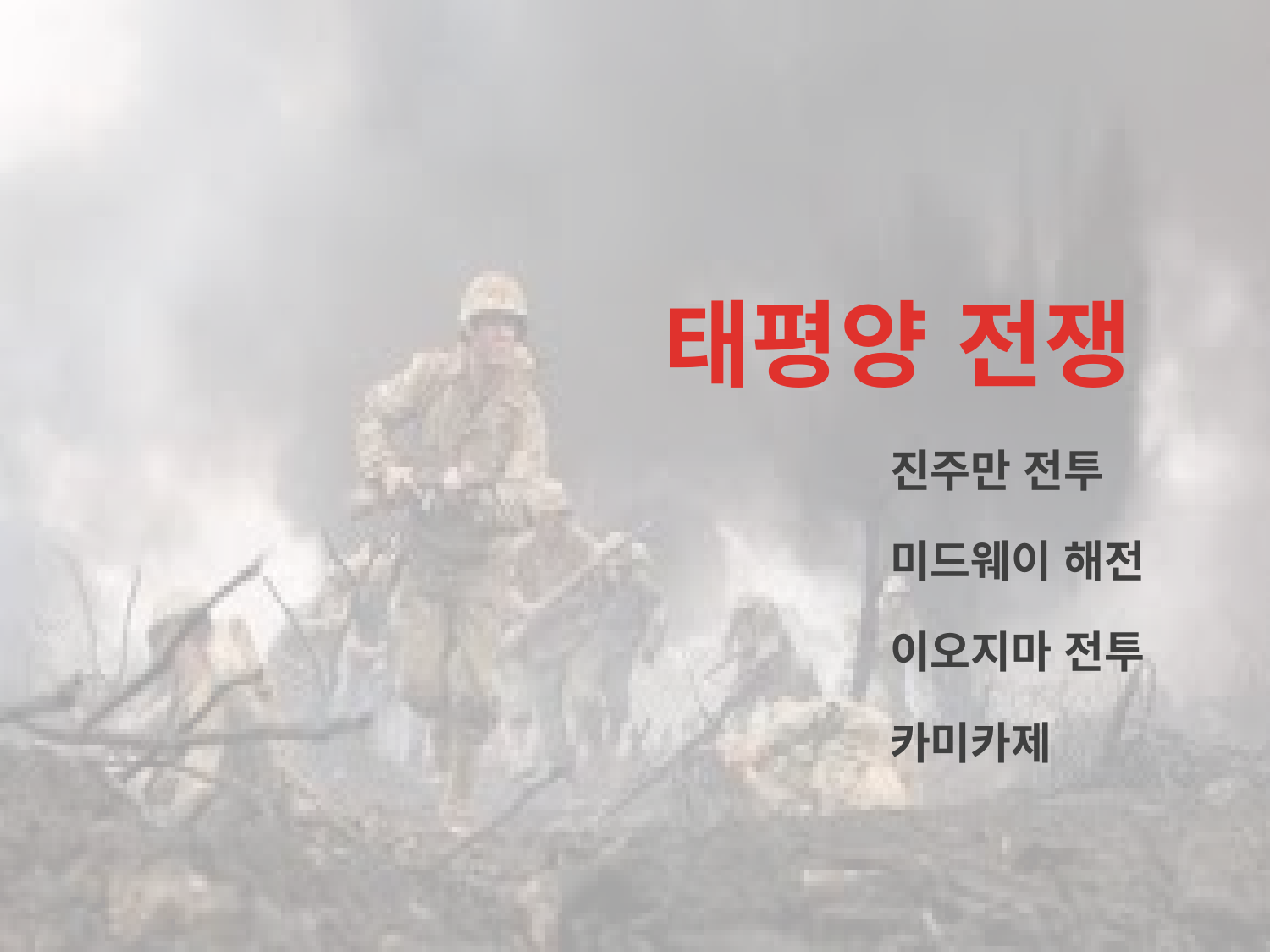

태평양 전쟁
진주만 전투

미드웨이 해전

이오지마 전투

카미카제